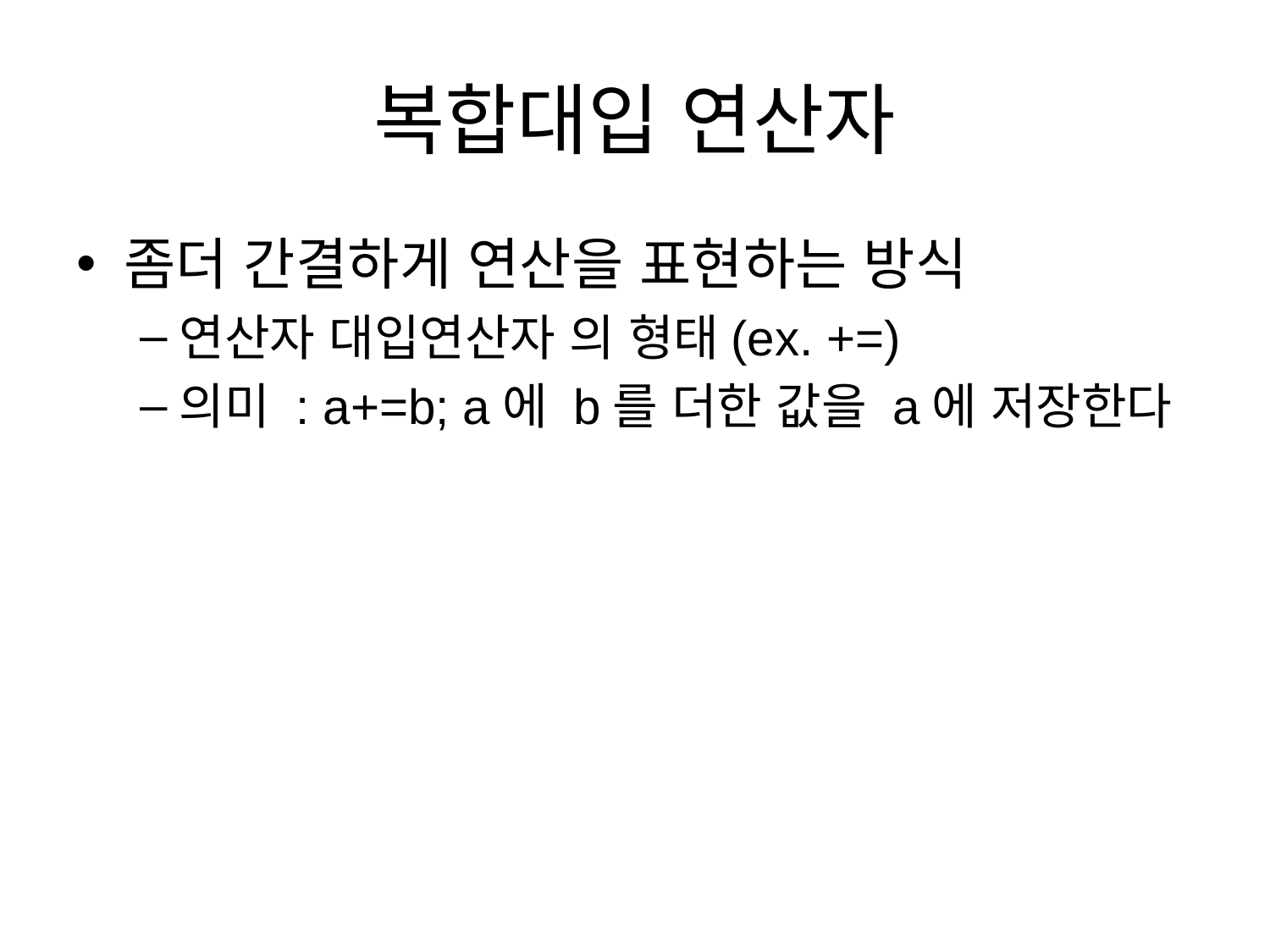

# 복합대입 연산자
좀더 간결하게 연산을 표현하는 방식
연산자 대입연산자 의 형태(ex. +=)
의미 : a+=b; a에 b를 더한 값을 a에 저장한다